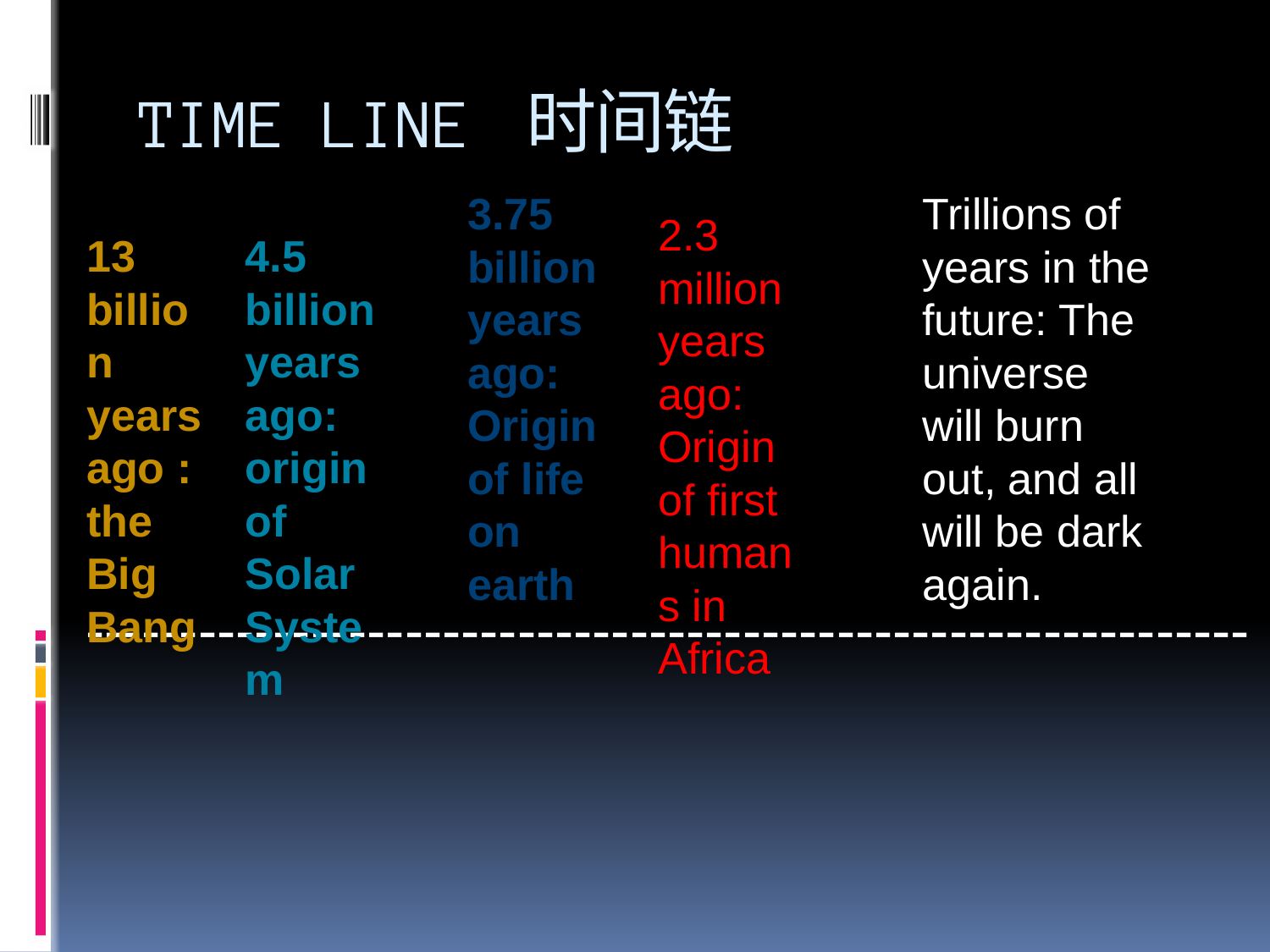

# TIME LINE 时间链
3.75 billion years ago: Origin of life on earth
Trillions of years in the future: The universe will burn out, and all will be dark again.
2.3 million years ago:
Origin of first humans in Africa
13 billion years ago : the Big Bang
4.5 billion years ago: origin of Solar System

--------------------------------------------------------------